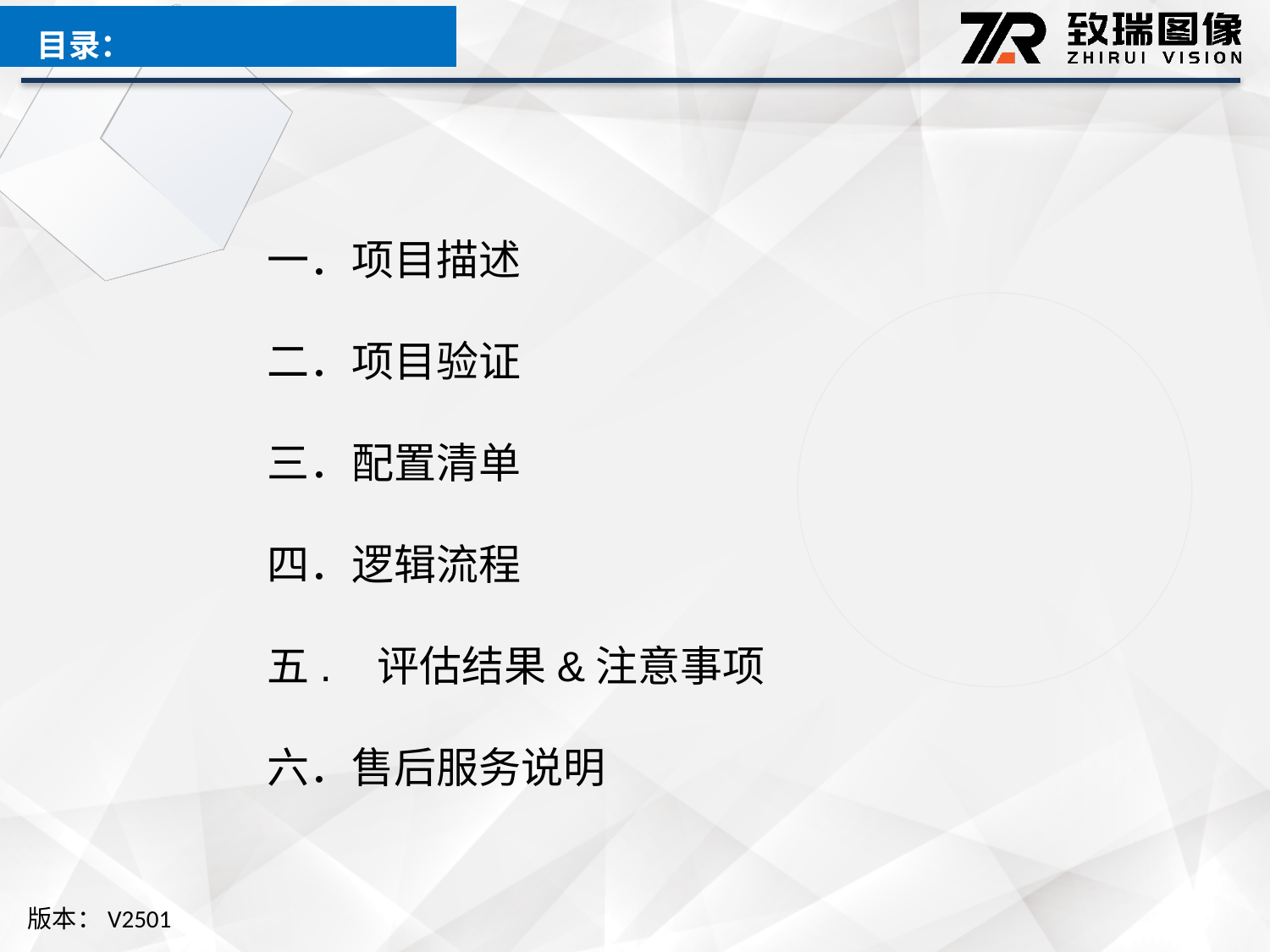

目录：
一．项目描述
二．项目验证

三．配置清单
四．逻辑流程

五.   评估结果&注意事项
六．售后服务说明